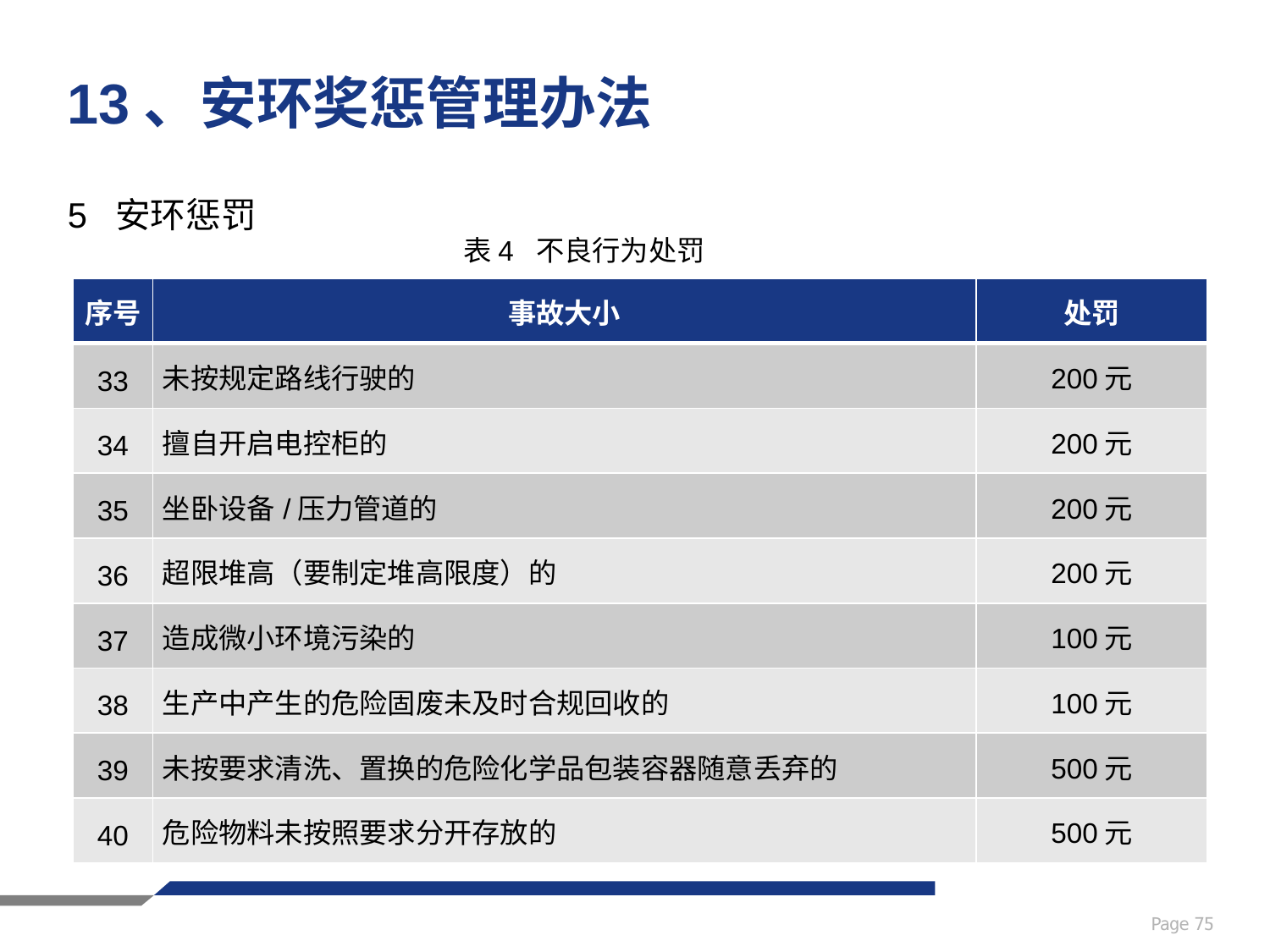

# 13、安环奖惩管理办法
5  安环惩罚
表4  不良行为处罚
| 序号 | 事故大小 | 处罚 |
| --- | --- | --- |
| 33 | 未按规定路线行驶的 | 200元 |
| 34 | 擅自开启电控柜的 | 200元 |
| 35 | 坐卧设备/压力管道的 | 200元 |
| 36 | 超限堆高（要制定堆高限度）的 | 200元 |
| 37 | 造成微小环境污染的 | 100元 |
| 38 | 生产中产生的危险固废未及时合规回收的 | 100元 |
| 39 | 未按要求清洗、置换的危险化学品包装容器随意丢弃的 | 500元 |
| 40 | 危险物料未按照要求分开存放的 | 500元 |
Page 75